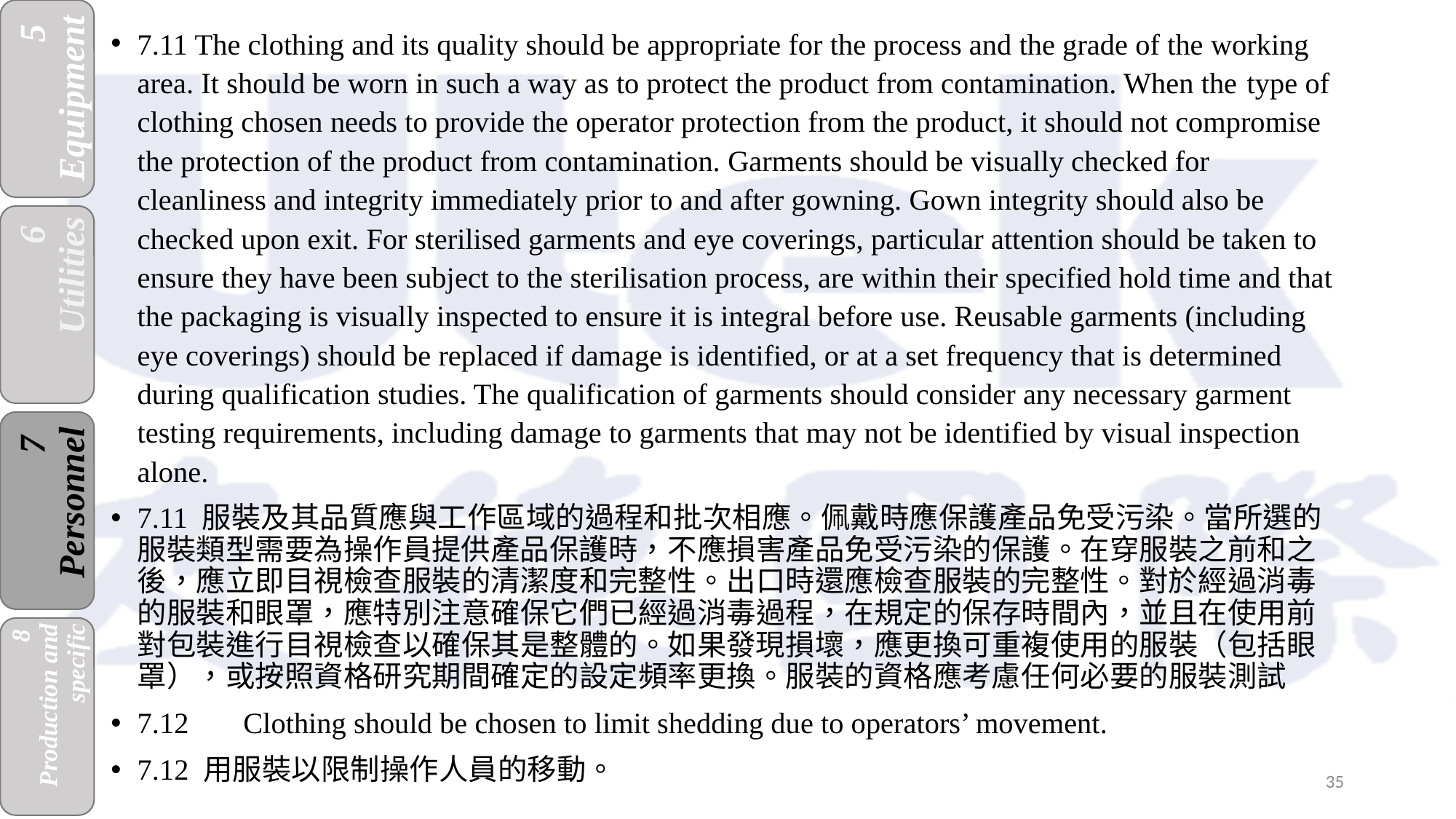

7.11 The clothing and its quality should be appropriate for the process and the grade of the working area. It should be worn in such a way as to protect the product from contamination. When the type of clothing chosen needs to provide the operator protection from the product, it should not compromise the protection of the product from contamination. Garments should be visually checked for cleanliness and integrity immediately prior to and after gowning. Gown integrity should also be checked upon exit. For sterilised garments and eye coverings, particular attention should be taken to ensure they have been subject to the sterilisation process, are within their specified hold time and that the packaging is visually inspected to ensure it is integral before use. Reusable garments (including eye coverings) should be replaced if damage is identified, or at a set frequency that is determined during qualification studies. The qualification of garments should consider any necessary garment testing requirements, including damage to garments that may not be identified by visual inspection alone.
7.11 服裝及其品質應與工作區域的過程和批次相應。佩戴時應保護產品免受污染。當所選的服裝類型需要為操作員提供產品保護時，不應損害產品免受污染的保護。在穿服裝之前和之後，應立即目視檢查服裝的清潔度和完整性。出口時還應檢查服裝的完整性。對於經過消毒的服裝和眼罩，應特別注意確保它們已經過消毒過程，在規定的保存時間內，並且在使用前對包裝進行目視檢查以確保其是整體的。如果發現損壞，應更換可重複使用的服裝（包括眼罩），或按照資格研究期間確定的設定頻率更換。服裝的資格應考慮任何必要的服裝測試
7.12	Clothing should be chosen to limit shedding due to operators’ movement.
7.12 用服裝以限制操作人員的移動。

35